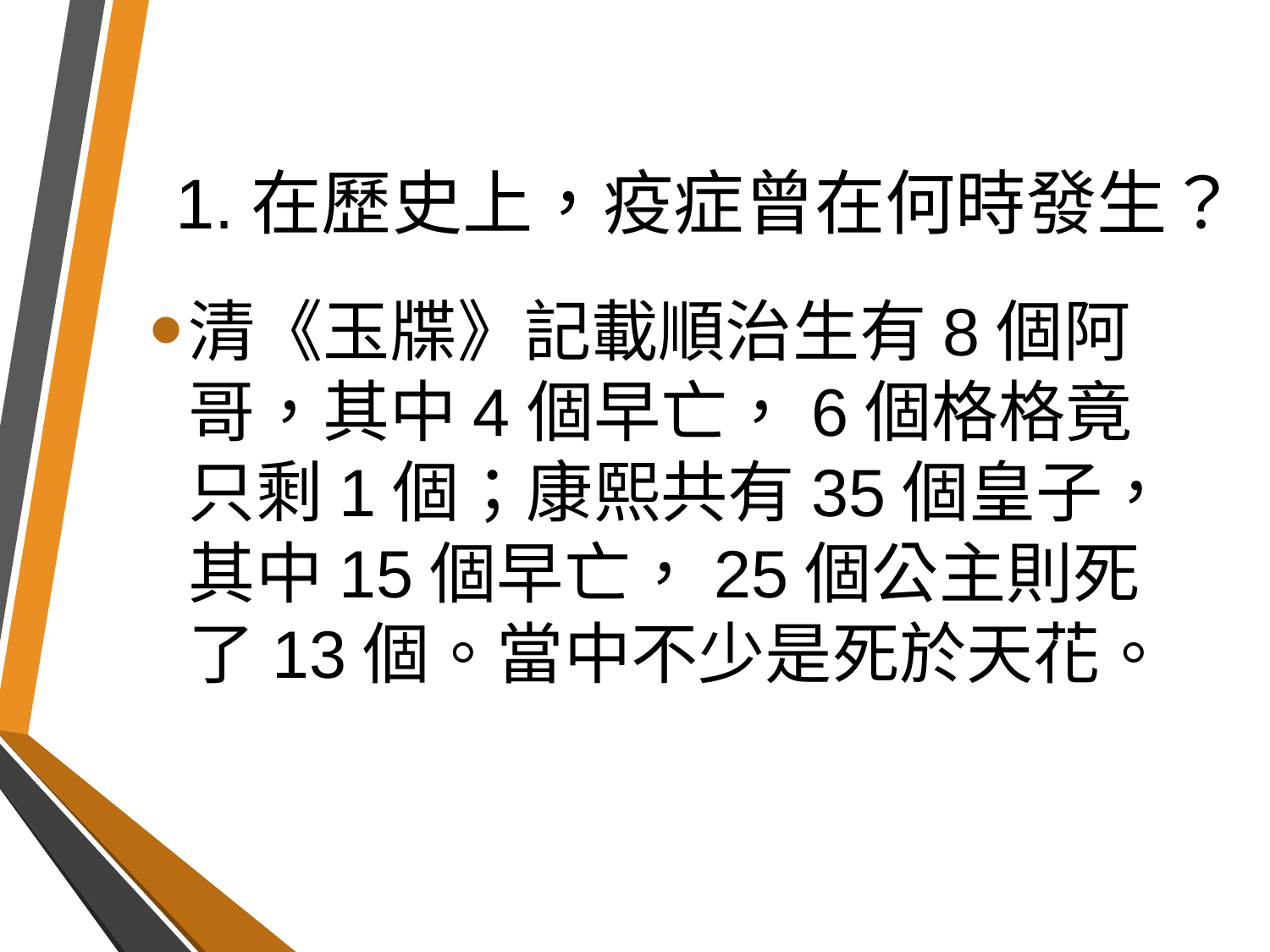

# 1.在歷史上，疫症曾在何時發生？
清《玉牒》記載順治生有8個阿哥，其中4個早亡，6個格格竟只剩1個；康熙共有35個皇子，其中15個早亡，25個公主則死了13個。當中不少是死於天花。